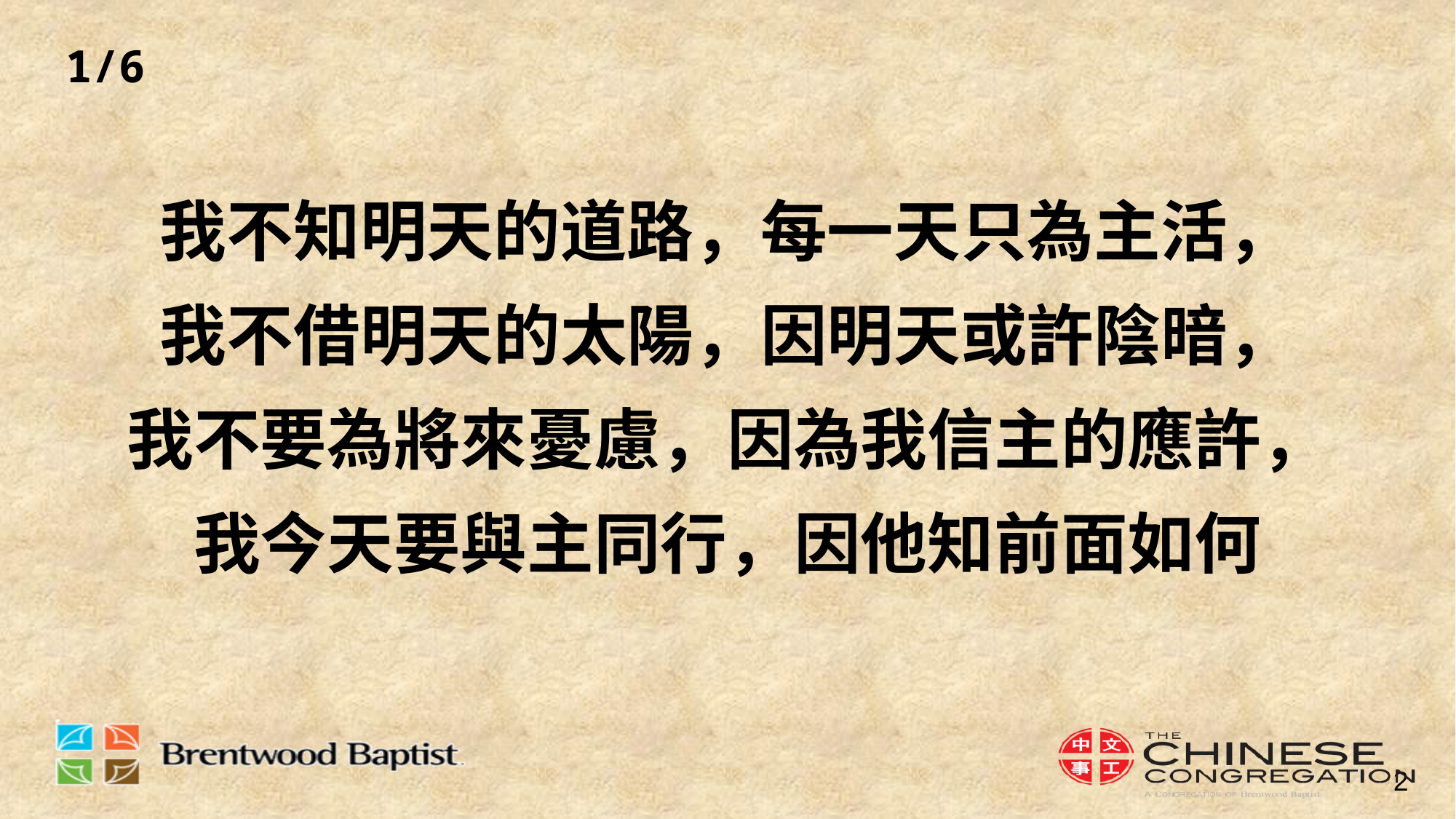

1/6
# 我不知明天的道路，每一天只為主活， 我不借明天的太陽，因明天或許陰暗， 我不要為將來憂慮，因為我信主的應許， 我今天要與主同行，因他知前面如何